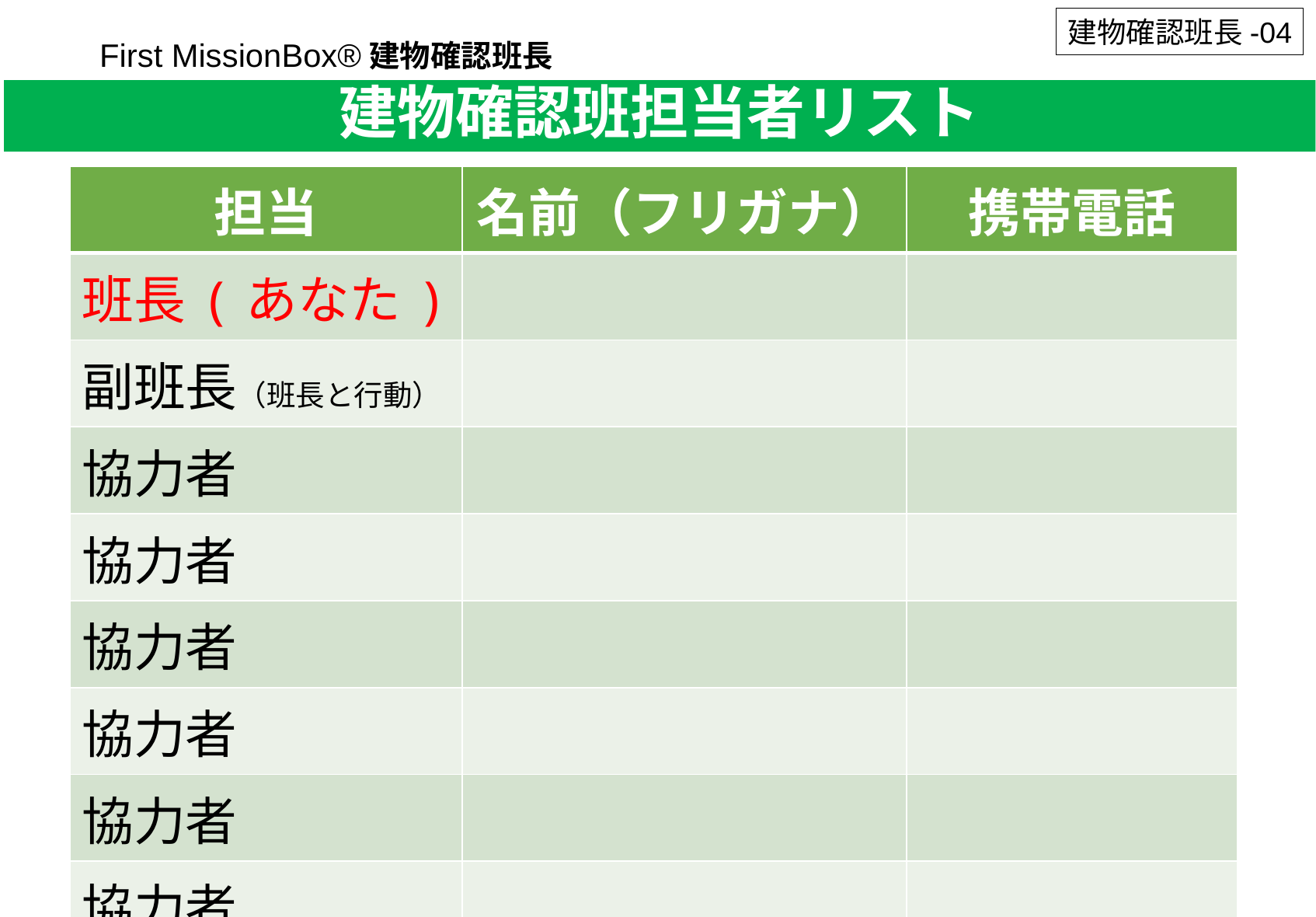

建物確認班長-04
　　First MissionBox®建物確認班長
# 建物確認班担当者リスト

| 担当 | 名前（フリガナ） | 携帯電話 |
| --- | --- | --- |
| 班長(あなた) |  |  |
| 副班長（班長と行動） |  |  |
| 協力者 |  |  |
| 協力者 |  |  |
| 協力者 |  |  |
| 協力者 |  |  |
| 協力者 |  |  |
| 協力者 |  |  |